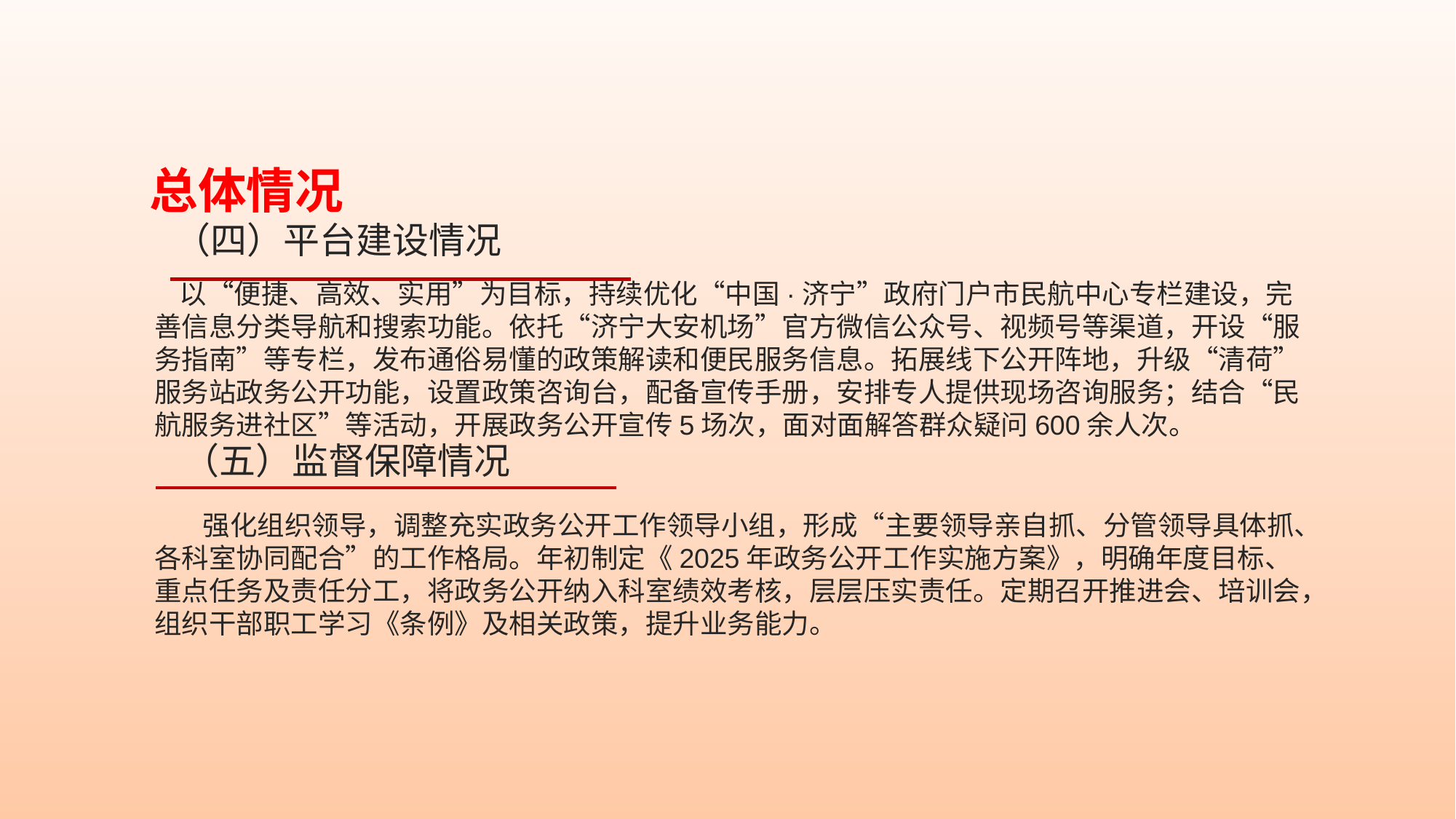

总体情况
  （四）平台建设情况
   以“便捷、高效、实用”为目标，持续优化“中国·济宁”政府门户市民航中心专栏建设，完善信息分类导航和搜索功能。依托“济宁大安机场”官方微信公众号、视频号等渠道，开设“服务指南”等专栏，发布通俗易懂的政策解读和便民服务信息。拓展线下公开阵地，升级“清荷”服务站政务公开功能，设置政策咨询台，配备宣传手册，安排专人提供现场咨询服务；结合“民航服务进社区”等活动，开展政务公开宣传5场次，面对面解答群众疑问600余人次。
  （五）监督保障情况
强化组织领导，调整充实政务公开工作领导小组，形成“主要领导亲自抓、分管领导具体抓、各科室协同配合”的工作格局。年初制定《2025年政务公开工作实施方案》，明确年度目标、重点任务及责任分工，将政务公开纳入科室绩效考核，层层压实责任。定期召开推进会、培训会，组织干部职工学习《条例》及相关政策，提升业务能力。